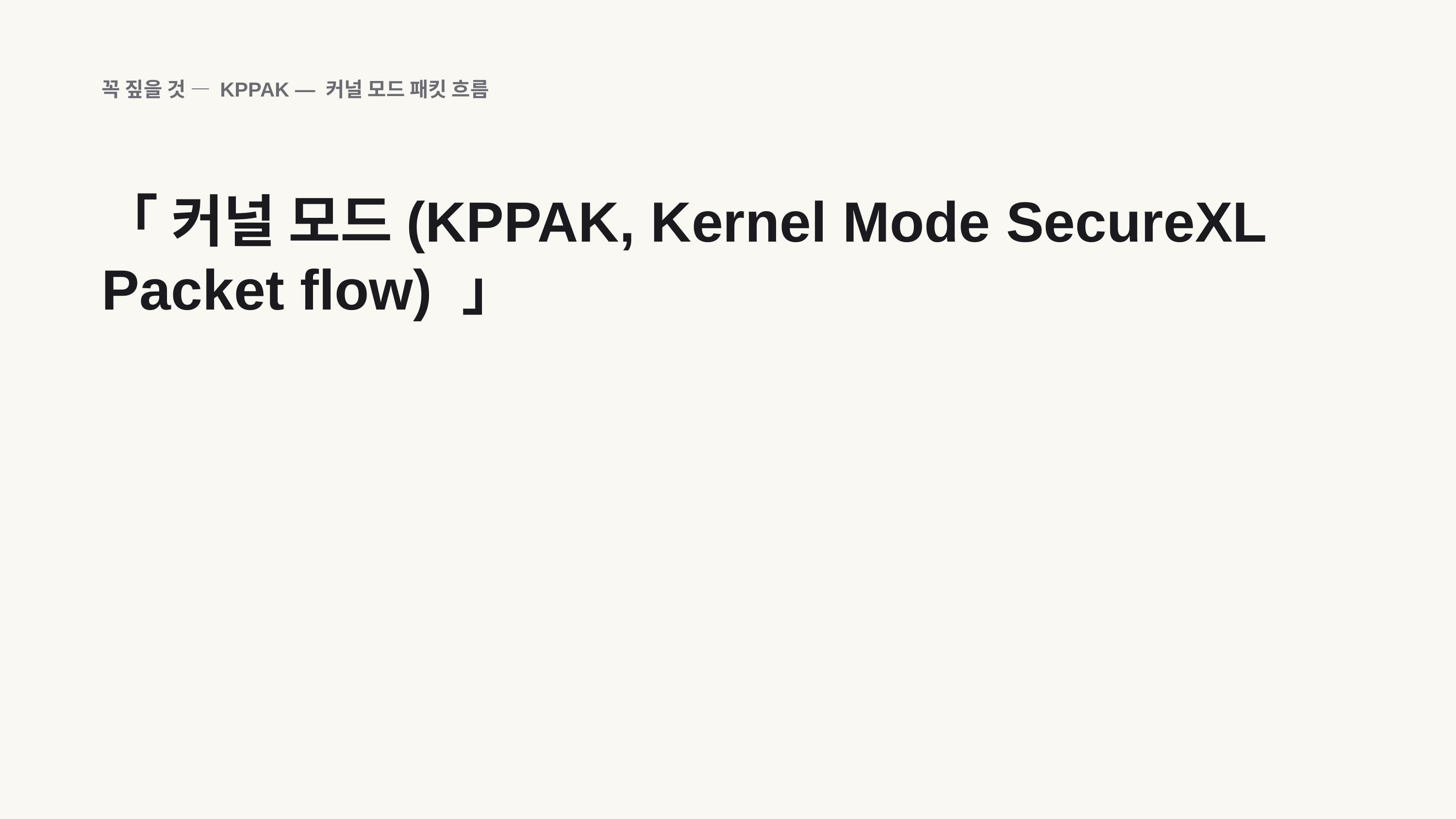

꼭 짚을 것 — KPPAK — 커널 모드 패킷 흐름
「 커널 모드(KPPAK, Kernel Mode SecureXL Packet flow) 」